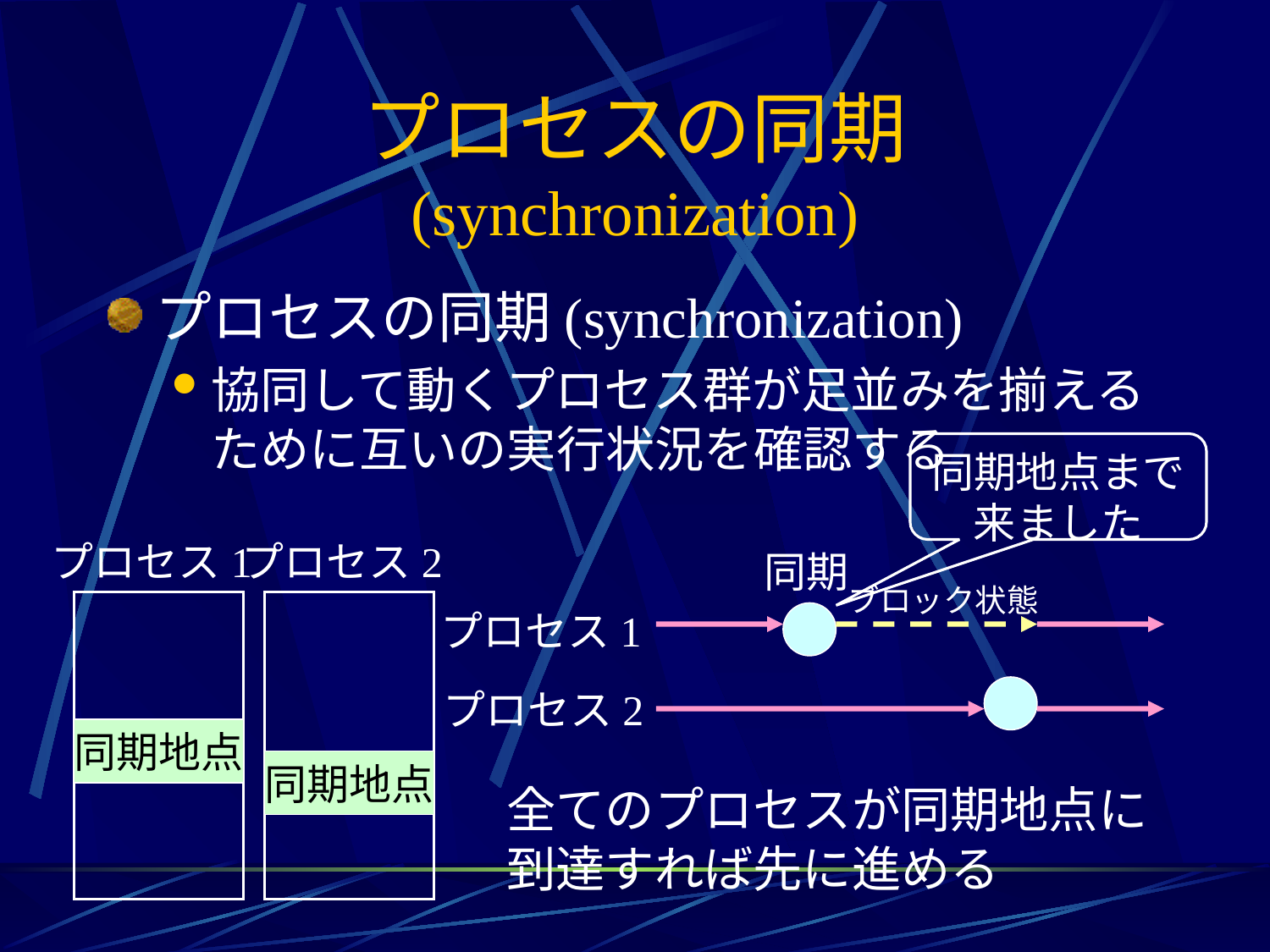

# プロセスの同期 (synchronization)
プロセスの同期(synchronization)
協同して動くプロセス群が足並みを揃えるために互いの実行状況を確認する
同期地点まで
来ました
プロセス1
プロセス2
同期

ブロック状態

プロセス1

プロセス2

同期地点
同期地点
全てのプロセスが同期地点に
到達すれば先に進める